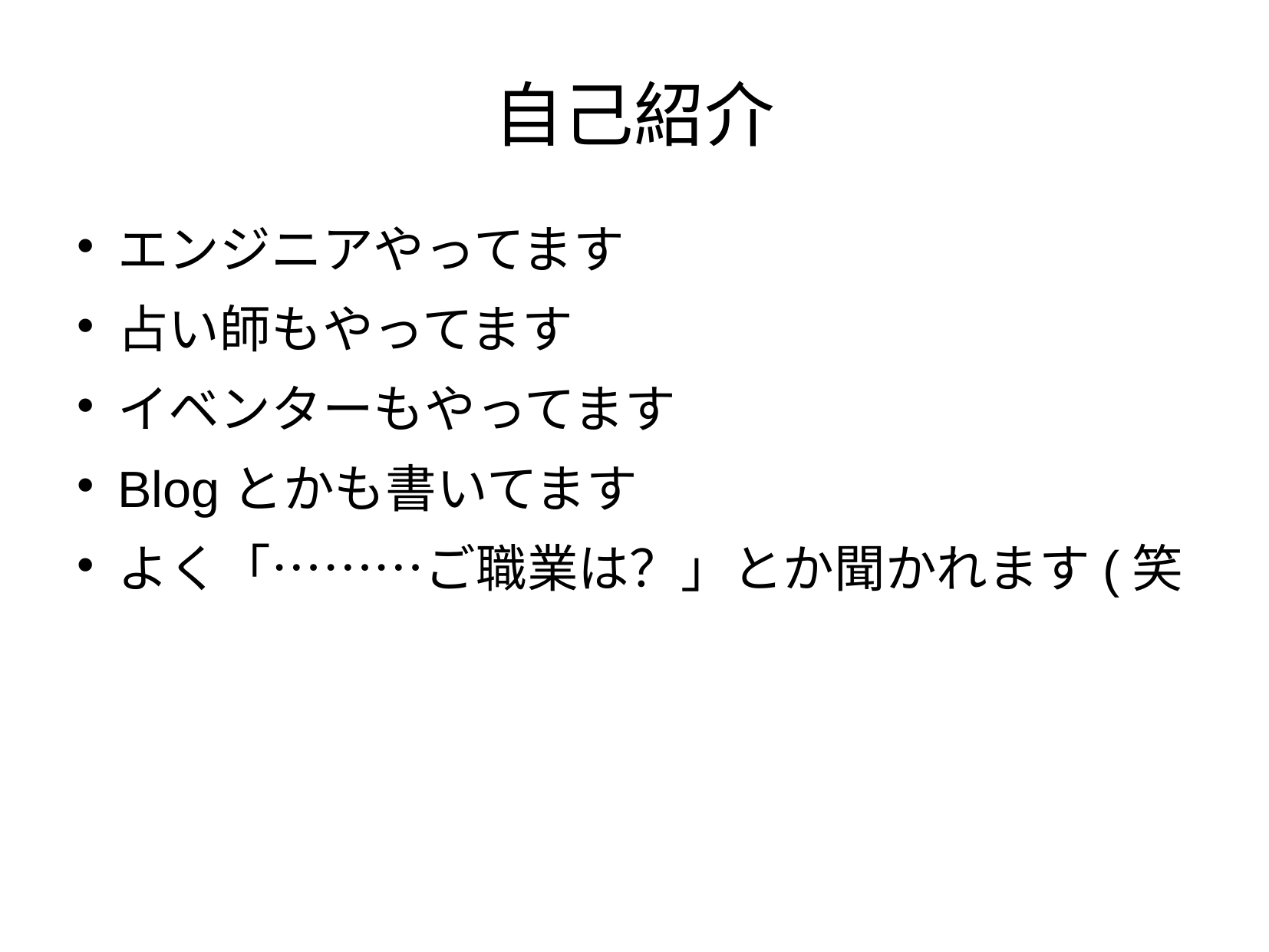

# 自己紹介
エンジニアやってます
占い師もやってます
イベンターもやってます
Blogとかも書いてます
よく「………ご職業は？」とか聞かれます(笑